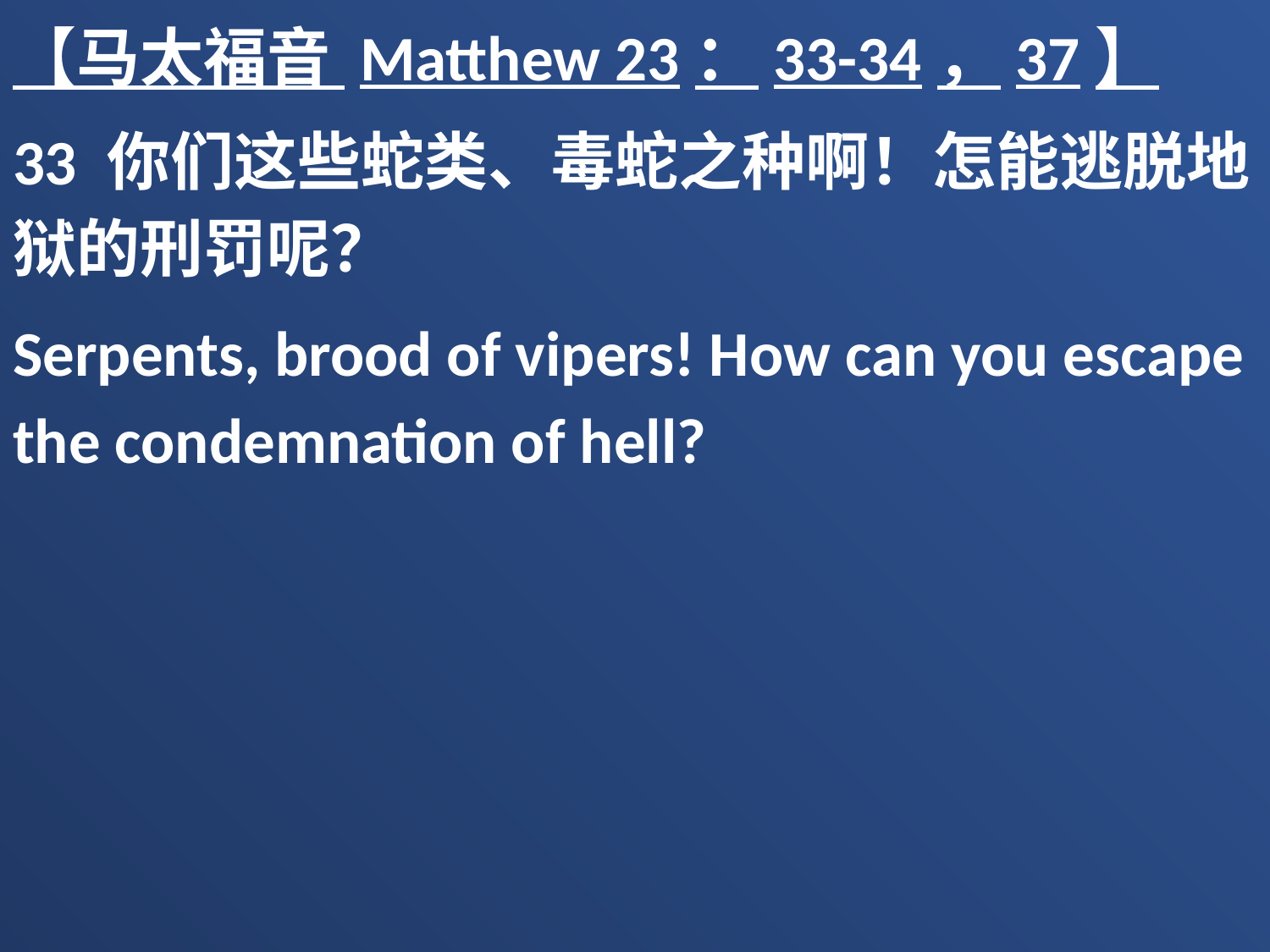

【马太福音 Matthew 23：33-34，37】
33 你们这些蛇类、毒蛇之种啊！怎能逃脱地狱的刑罚呢？
Serpents, brood of vipers! How can you escape the condemnation of hell?